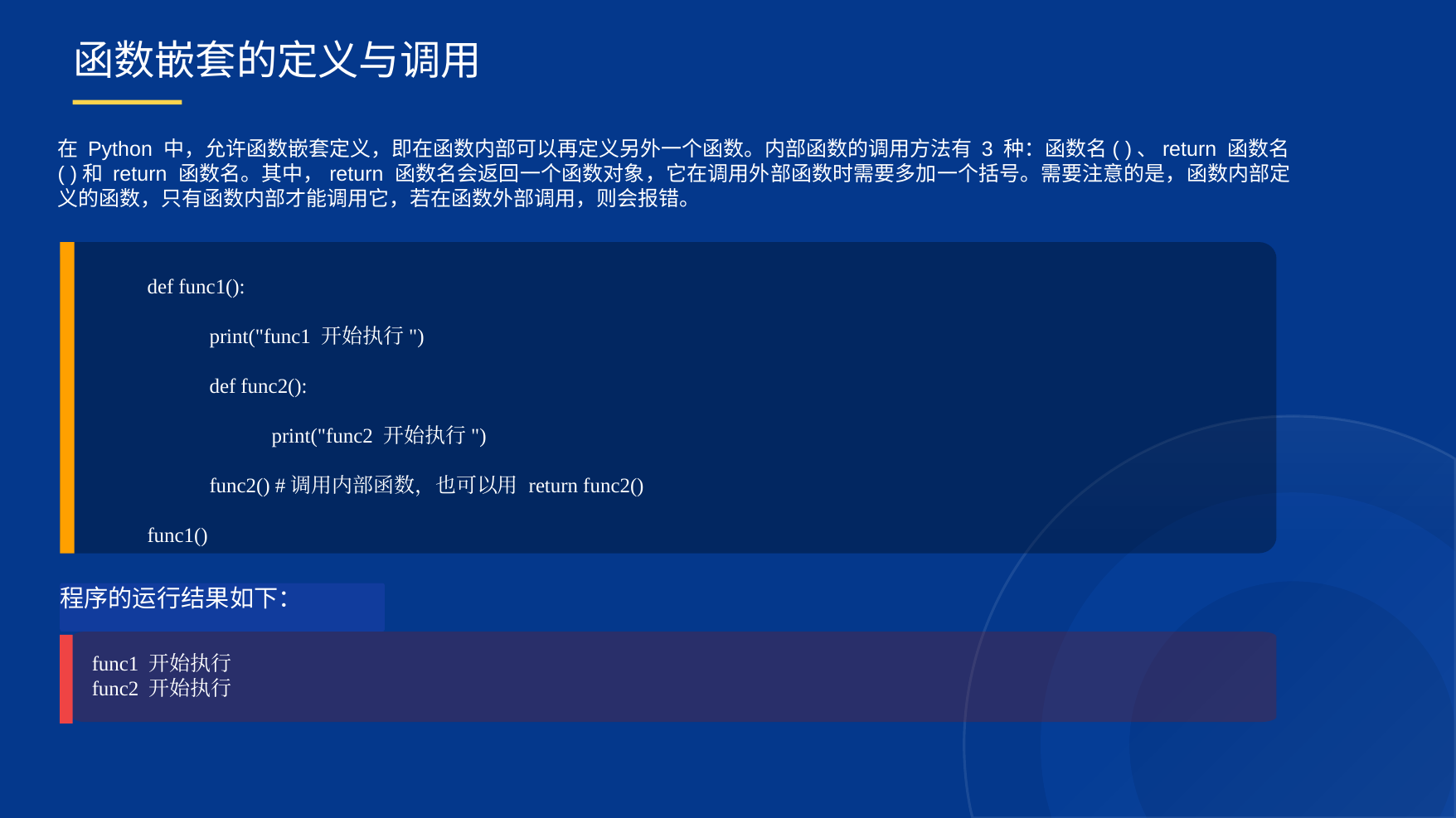

函数嵌套的定义与调用

在 Python 中，允许函数嵌套定义，即在函数内部可以再定义另外一个函数。内部函数的调用方法有 3 种：函数名( )、return 函数名( )和 return 函数名。其中，return 函数名会返回一个函数对象，它在调用外部函数时需要多加一个括号。需要注意的是，函数内部定义的函数，只有函数内部才能调用它，若在函数外部调用，则会报错。

def func1():
print("func1 开始执行")
def func2():
print("func2 开始执行")
func2() #调用内部函数，也可以用 return func2()
func1()

程序的运行结果如下：

func1 开始执行
func2 开始执行